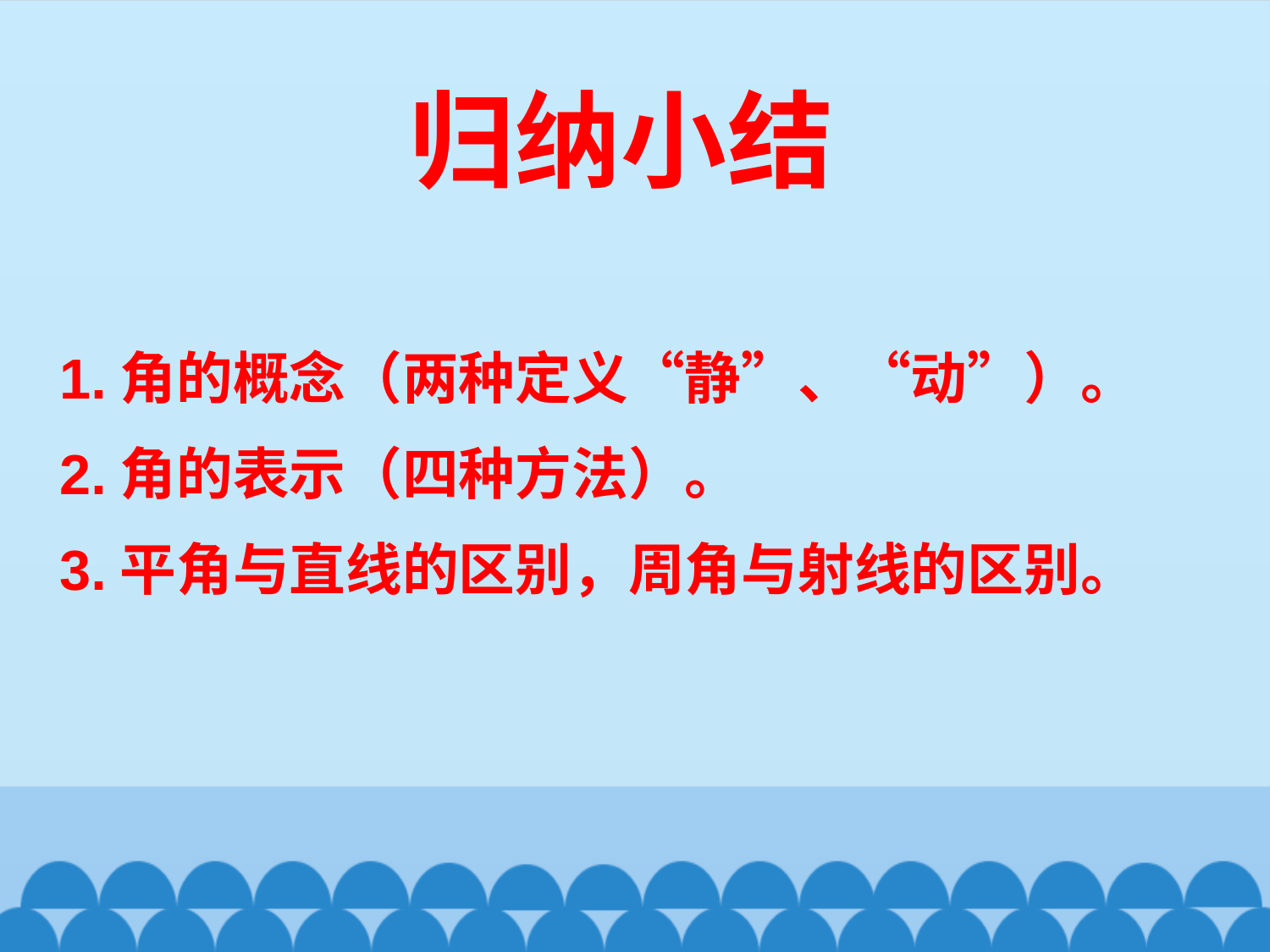

归纳小结
1.角的概念（两种定义“静”、“动”）。
2.角的表示（四种方法）。
3.平角与直线的区别，周角与射线的区别。